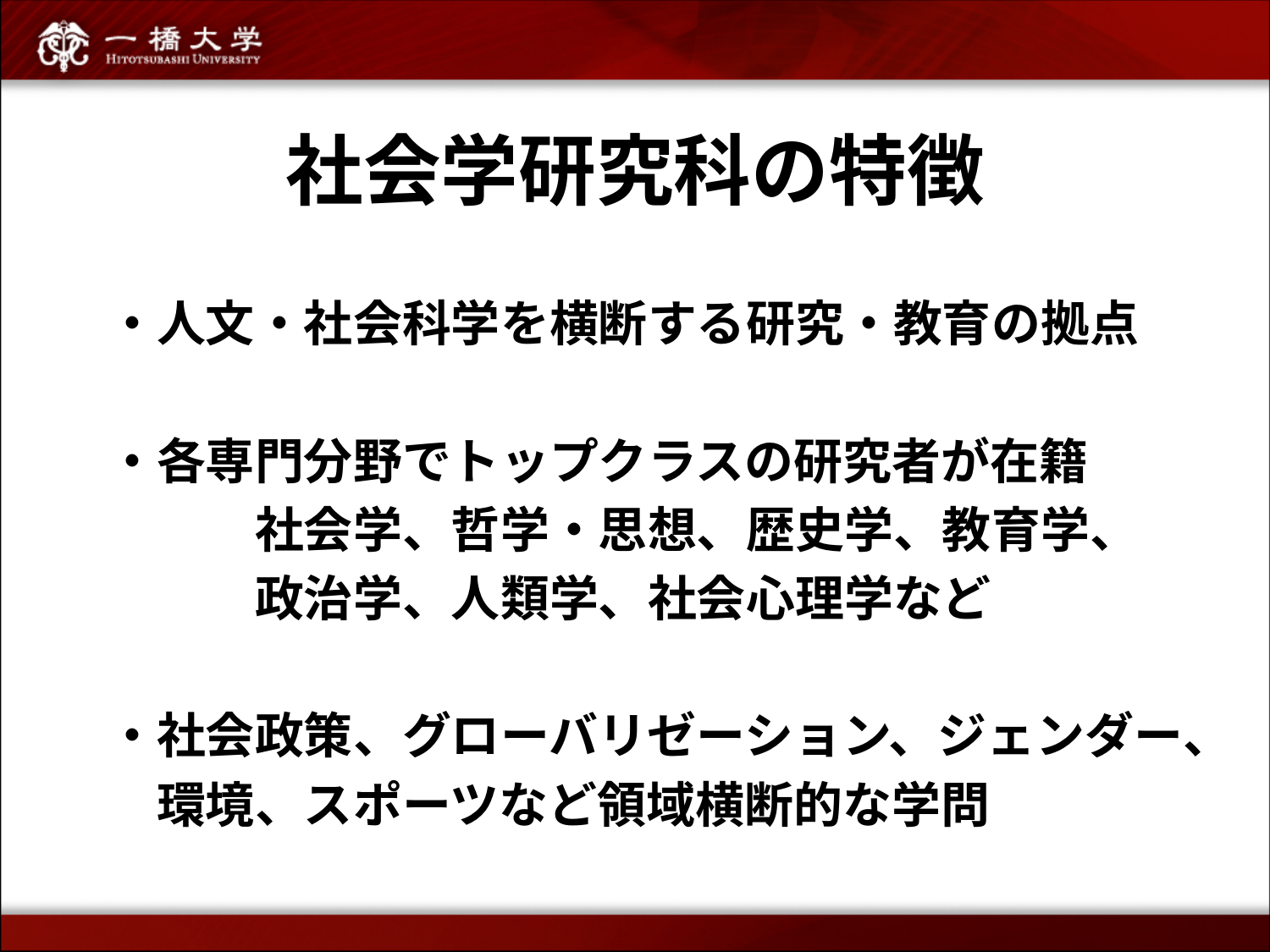

# 社会学研究科の特徴
・人文・社会科学を横断する研究・教育の拠点

・各専門分野でトップクラスの研究者が在籍
　　　社会学、哲学・思想、歴史学、教育学、
　　　政治学、人類学、社会心理学など

・社会政策、グローバリゼーション、ジェンダー、
　環境、スポーツなど領域横断的な学問